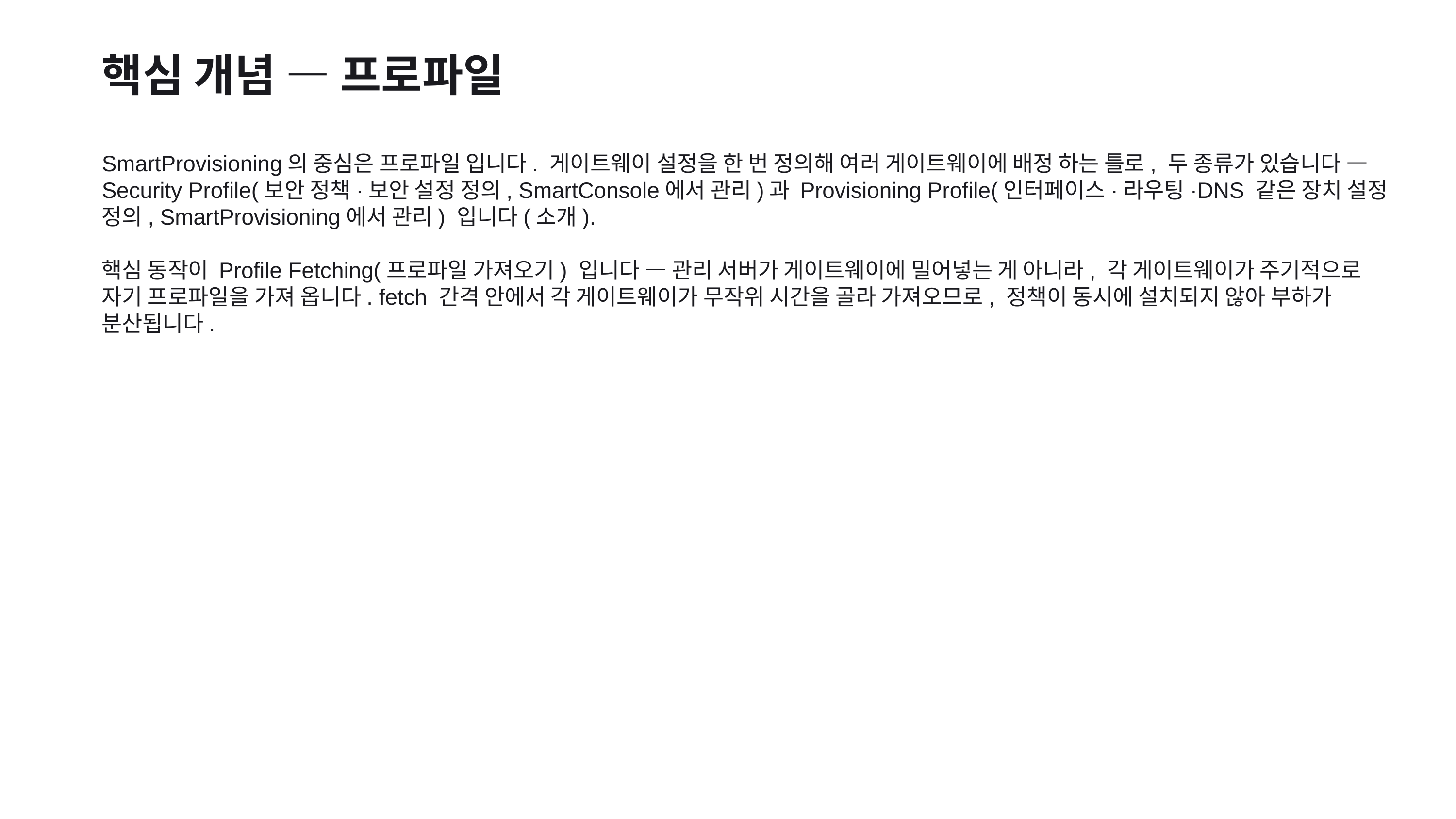

핵심 개념 — 프로파일
SmartProvisioning의 중심은 프로파일 입니다. 게이트웨이 설정을 한 번 정의해 여러 게이트웨이에 배정 하는 틀로, 두 종류가 있습니다 — Security Profile(보안 정책·보안 설정 정의, SmartConsole에서 관리)과 Provisioning Profile(인터페이스·라우팅·DNS 같은 장치 설정 정의, SmartProvisioning에서 관리) 입니다(소개).

핵심 동작이 Profile Fetching(프로파일 가져오기) 입니다 — 관리 서버가 게이트웨이에 밀어넣는 게 아니라, 각 게이트웨이가 주기적으로 자기 프로파일을 가져 옵니다. fetch 간격 안에서 각 게이트웨이가 무작위 시간을 골라 가져오므로, 정책이 동시에 설치되지 않아 부하가 분산됩니다.